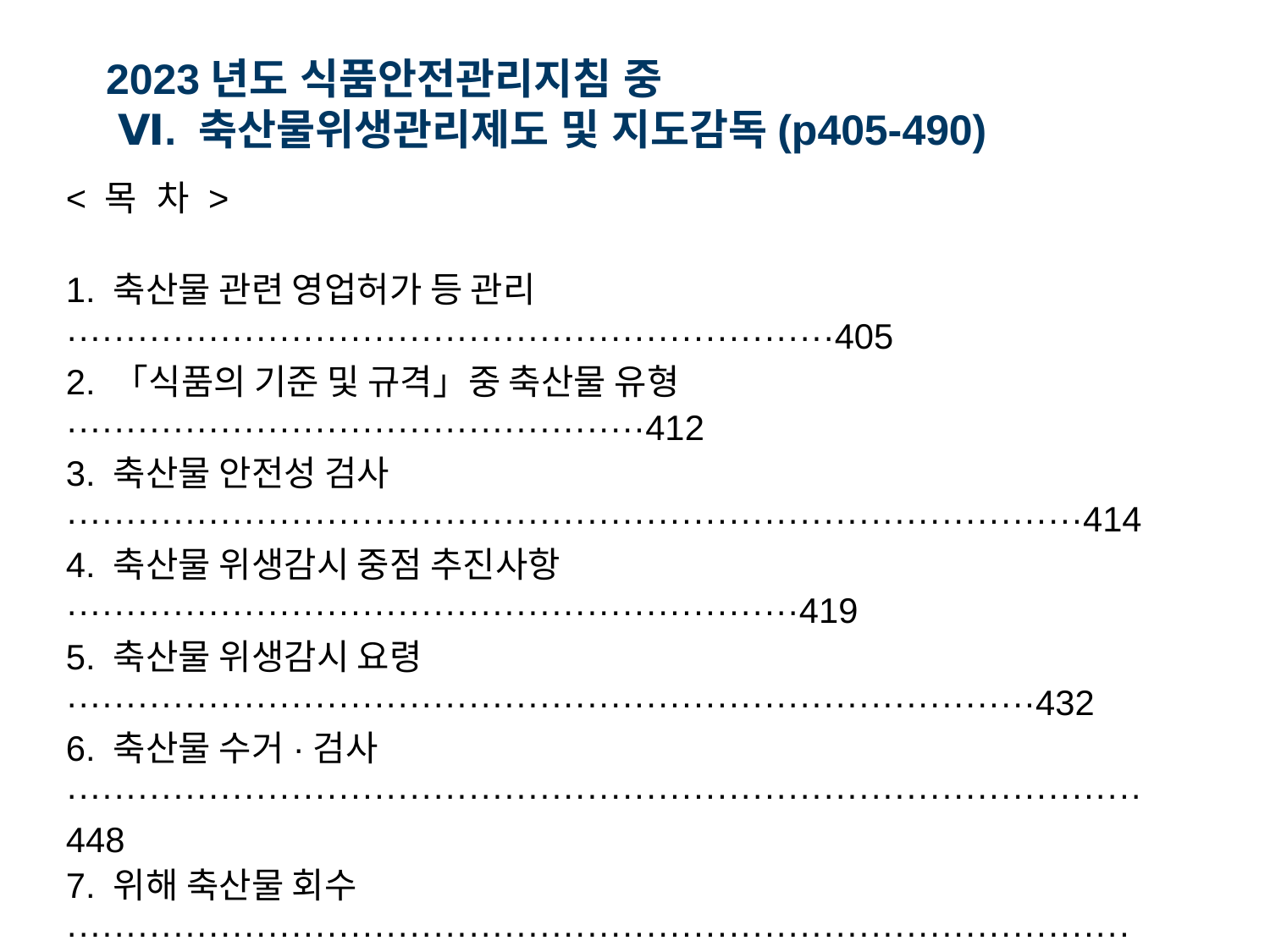

2023년도 식품안전관리지침 중
   Ⅵ. 축산물위생관리제도 및 지도감독(p405-490)

< 목  차 >

1. 축산물 관련 영업허가 등 관리 ·································································405
2. 「식품의 기준 및 규격」중 축산물 유형 ·················································412
3. 축산물 안전성 검사 ······················································································414
4. 축산물 위생감시 중점 추진사항 ······························································419
5. 축산물 위생감시 요령 ··················································································432
6. 축산물 수거·검사 ···························································································448
7. 위해 축산물 회수 ··························································································453
8. 부적합 축산물 긴급통보시스템 운영 관리 ··········································474
9. 1399 신고시스템 활용 민원신고 처리 ·················································475
10. 축산물의 이물보고(신고) 관리 ······························································479
11. 명예축산물위생감시원 운영 ···································································481
12. 축산물분야 통계 관리 ···············································································483
13. 부정축산물 신고포상금 지급 ·································································485
14. ’22년도 ｢축산물 위생관리법｣ 주요 개정내용 ··································488